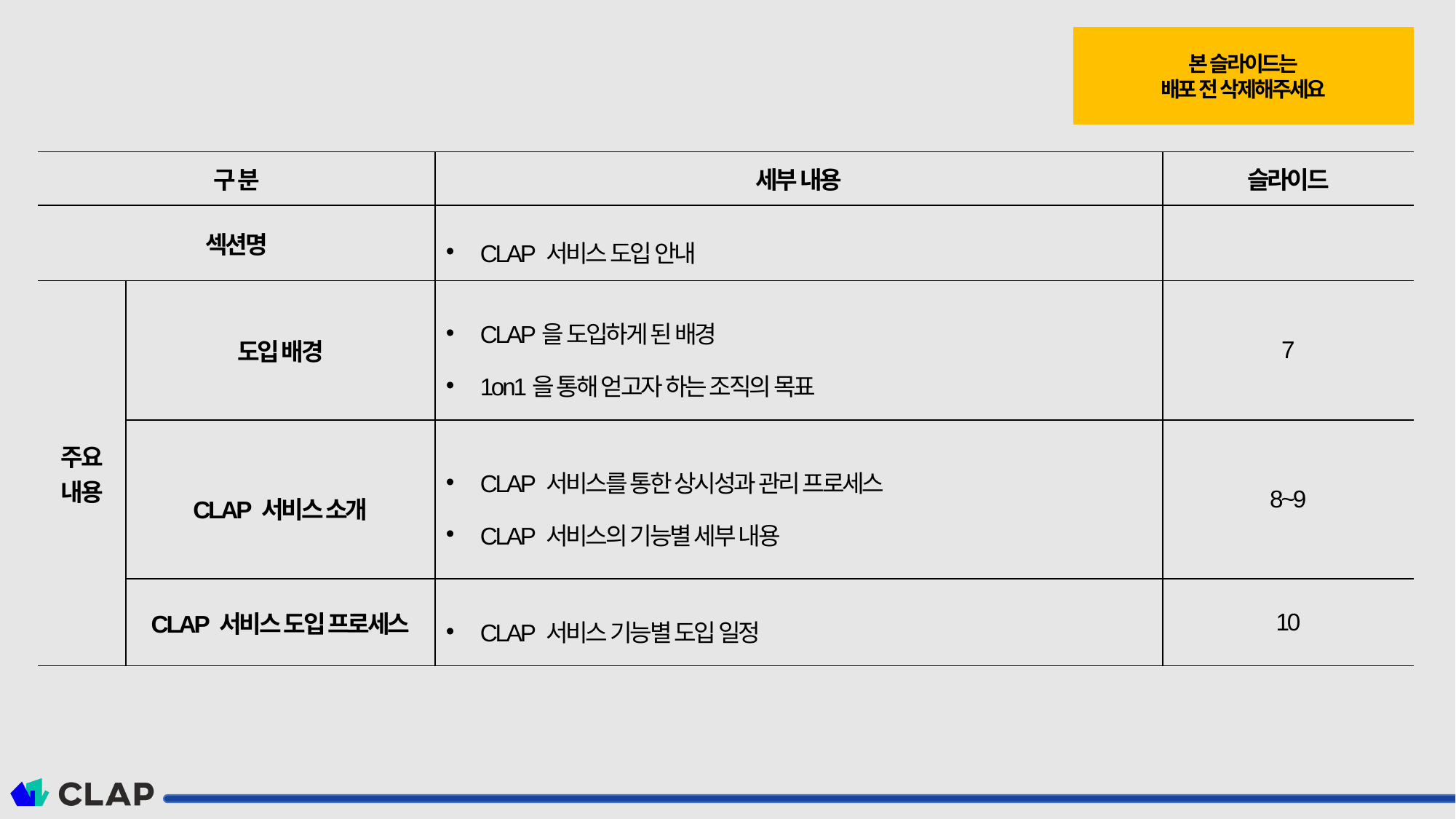

본 슬라이드는
배포 전 삭제해주세요
| 구 분 |  | 세부 내용 | 슬라이드 |
| --- | --- | --- | --- |
| 섹션명 |  | CLAP 서비스 도입 안내 |  |
| 주요 내용 | 도입 배경 | CLAP을 도입하게 된 배경 1on1을 통해 얻고자 하는 조직의 목표 | 7 |
|  | CLAP 서비스 소개 | CLAP 서비스를 통한 상시성과 관리 프로세스 CLAP 서비스의 기능별 세부 내용 | 8~9 |
|  | CLAP 서비스 도입 프로세스 | CLAP 서비스 기능별 도입 일정 | 10 |